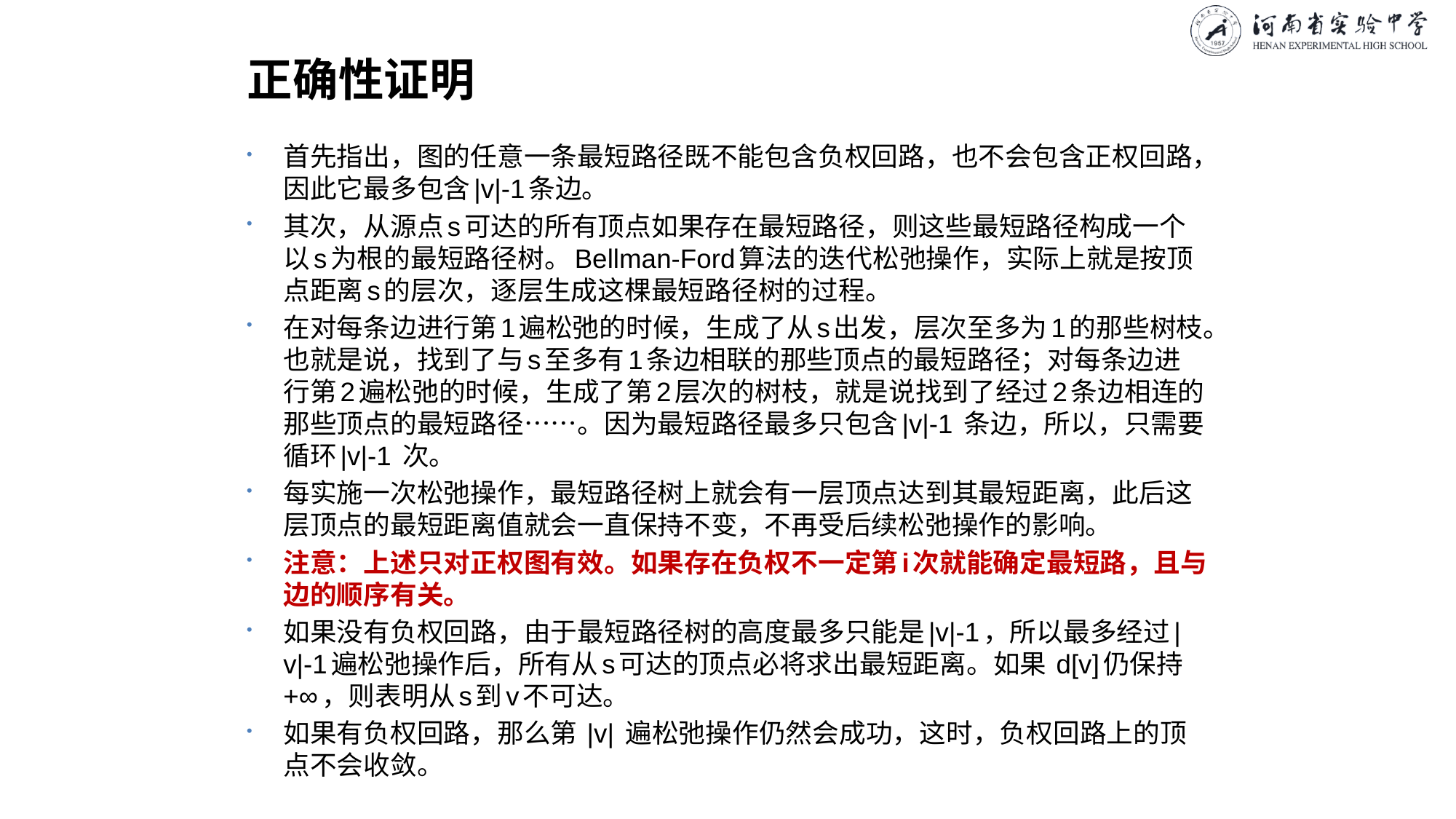

# 正确性证明
首先指出，图的任意一条最短路径既不能包含负权回路，也不会包含正权回路，因此它最多包含|v|-1条边。
其次，从源点s可达的所有顶点如果存在最短路径，则这些最短路径构成一个以s为根的最短路径树。Bellman-Ford算法的迭代松弛操作，实际上就是按顶点距离s的层次，逐层生成这棵最短路径树的过程。
在对每条边进行第1遍松弛的时候，生成了从s出发，层次至多为1的那些树枝。也就是说，找到了与s至多有1条边相联的那些顶点的最短路径；对每条边进行第2遍松弛的时候，生成了第2层次的树枝，就是说找到了经过2条边相连的那些顶点的最短路径……。因为最短路径最多只包含|v|-1 条边，所以，只需要循环|v|-1 次。
每实施一次松弛操作，最短路径树上就会有一层顶点达到其最短距离，此后这层顶点的最短距离值就会一直保持不变，不再受后续松弛操作的影响。
注意：上述只对正权图有效。如果存在负权不一定第i次就能确定最短路，且与边的顺序有关。
如果没有负权回路，由于最短路径树的高度最多只能是|v|-1，所以最多经过|v|-1遍松弛操作后，所有从s可达的顶点必将求出最短距离。如果 d[v]仍保持 +∞，则表明从s到v不可达。
如果有负权回路，那么第 |v| 遍松弛操作仍然会成功，这时，负权回路上的顶点不会收敛。